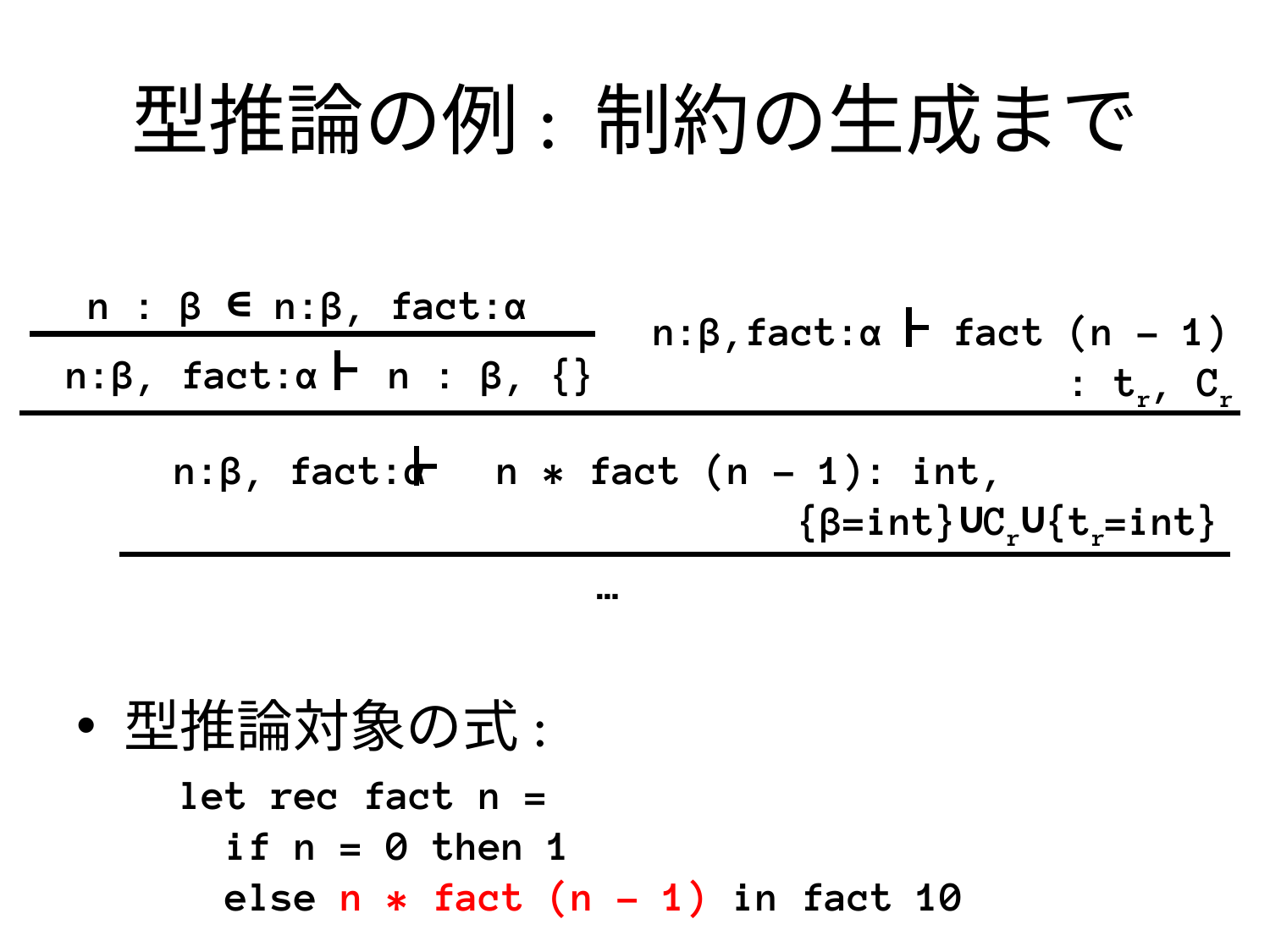

# 型推論の例: 制約の生成まで
n : β ∈ n:β, fact:α
n:β,fact:α   fact (n – 1)
                  : tr, Cr
n:β, fact:α   n : β, {}
n:β, fact:α   n * fact (n – 1): int,
                           {β=int}∪Cr∪{tr=int}
…
型推論対象の式:
let rec fact n =
  if n = 0 then 1
  else n * fact (n – 1) in fact 10